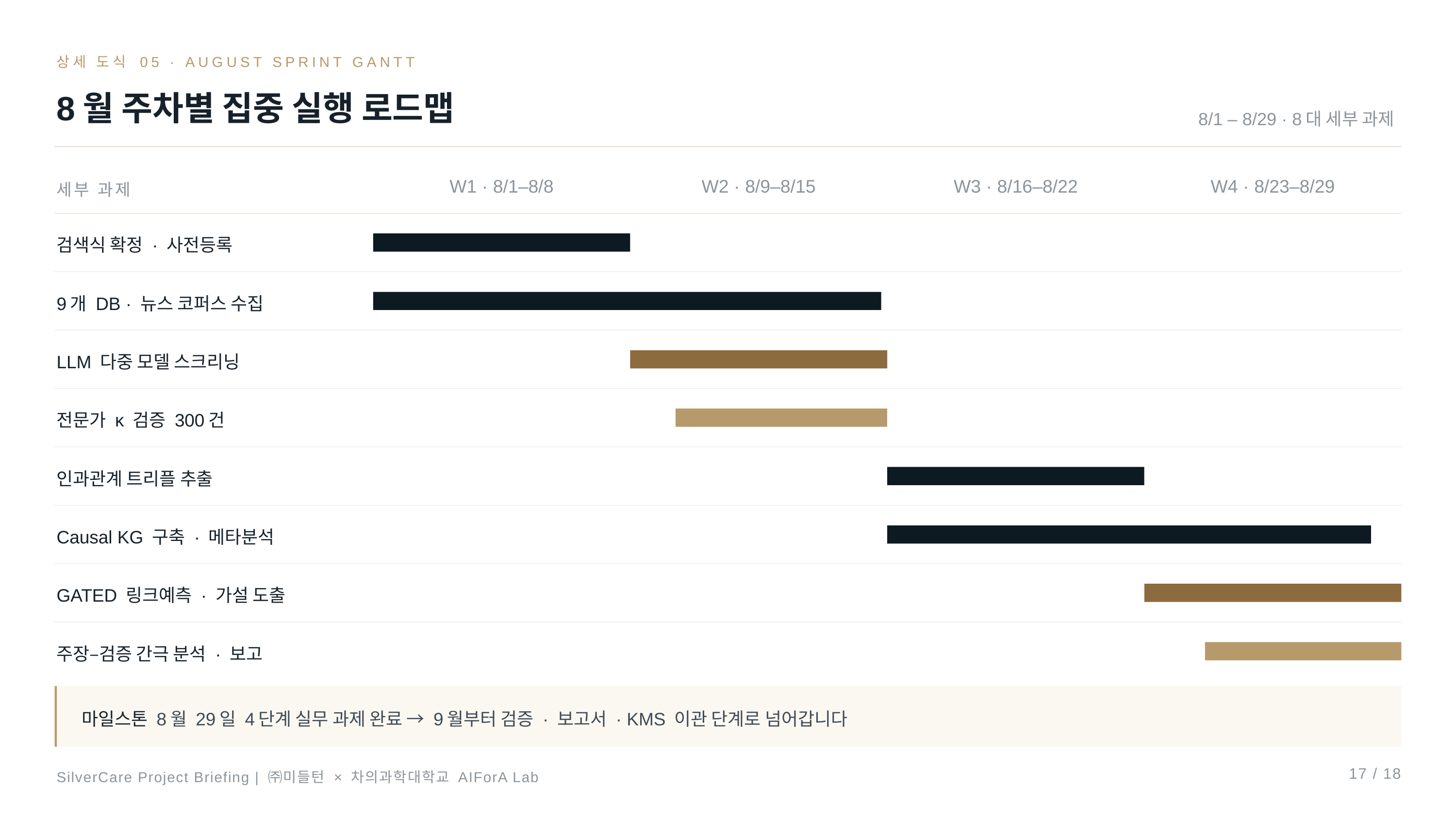

상세 도식 05 · AUGUST SPRINT GANTT
8월 주차별 집중 실행 로드맵
8/1 – 8/29 · 8대 세부 과제

세부 과제
W1 · 8/1–8/8
W2 · 8/9–8/15
W3 · 8/16–8/22
W4 · 8/23–8/29

검색식 확정 · 사전등록

9개 DB · 뉴스 코퍼스 수집

LLM 다중 모델 스크리닝

전문가 κ 검증 300건

인과관계 트리플 추출

Causal KG 구축 · 메타분석

GATED 링크예측 · 가설 도출

주장–검증 간극 분석 · 보고

마일스톤 8월 29일 4단계 실무 과제 완료 → 9월부터 검증 · 보고서 · KMS 이관 단계로 넘어갑니다
SilverCare Project Briefing | ㈜미들턴 × 차의과학대학교 AIForA Lab
17 / 18